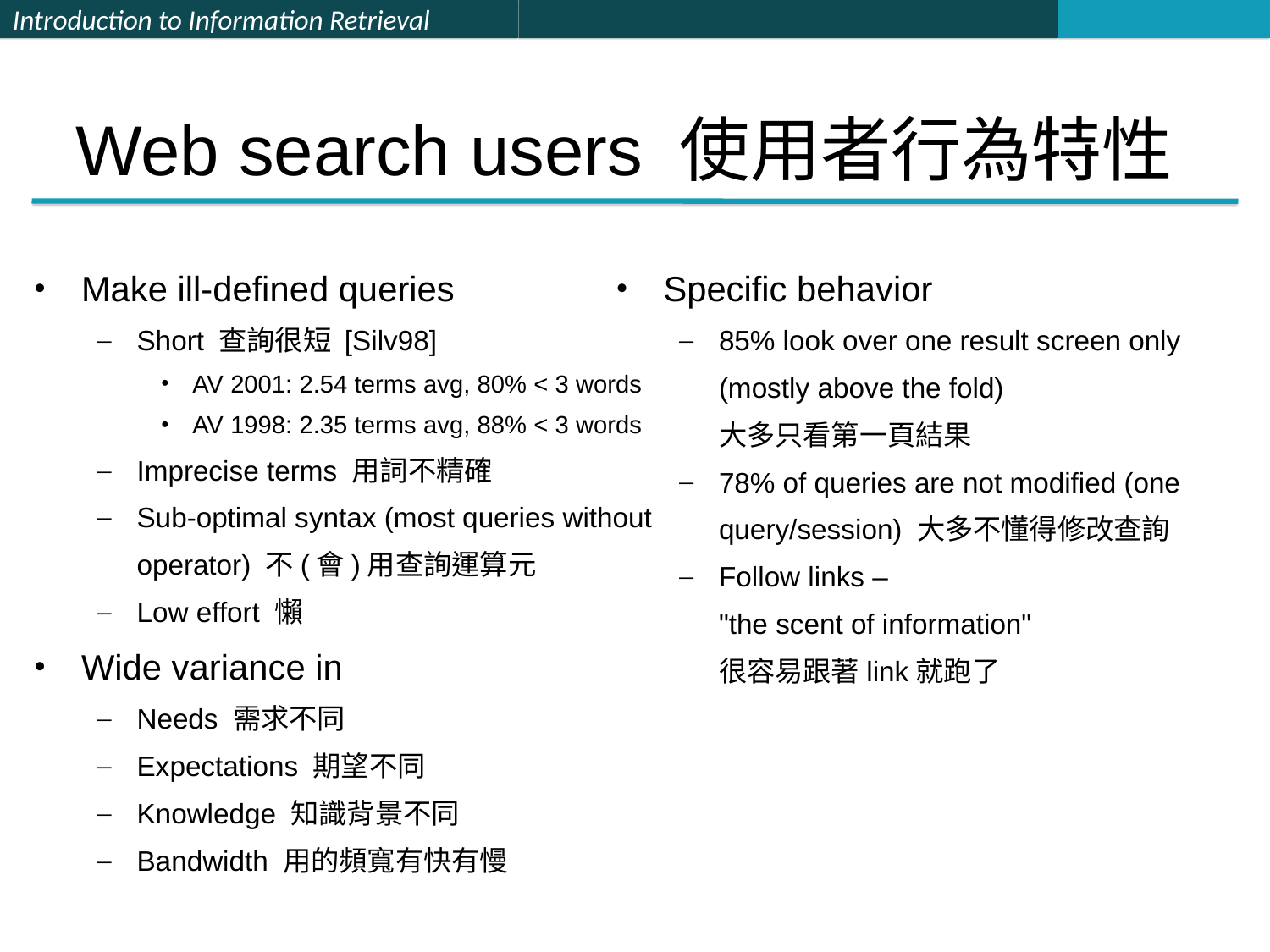

# Web search users 使用者行為特性
Make ill-defined queries
Short 查詢很短 [Silv98]
AV 2001: 2.54 terms avg, 80% < 3 words
AV 1998: 2.35 terms avg, 88% < 3 words
Imprecise terms 用詞不精確
Sub-optimal syntax (most queries without operator) 不(會)用查詢運算元
Low effort 懶
Wide variance in
Needs 需求不同
Expectations 期望不同
Knowledge 知識背景不同
Bandwidth 用的頻寬有快有慢
Specific behavior
85% look over one result screen only (mostly above the fold)
	大多只看第一頁結果
78% of queries are not modified (one query/session) 大多不懂得修改查詢
Follow links –
"the scent of information"
	很容易跟著link就跑了